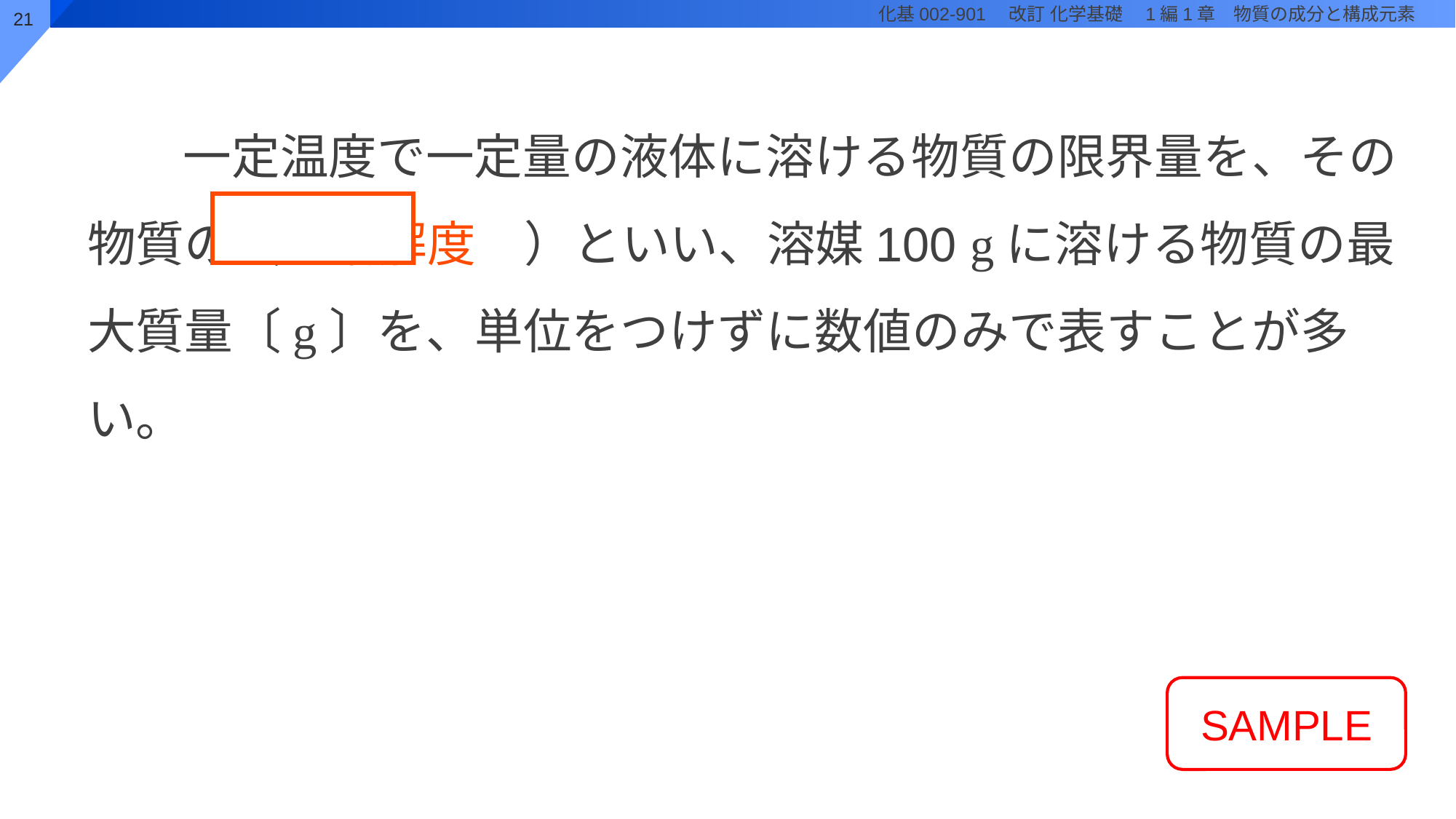

一定温度で一定量の液体に溶ける物質の限界量を、その物質の（　溶解度　）といい、溶媒100 gに溶ける物質の最大質量〔g〕を、単位をつけずに数値のみで表すことが多い。

SAMPLE